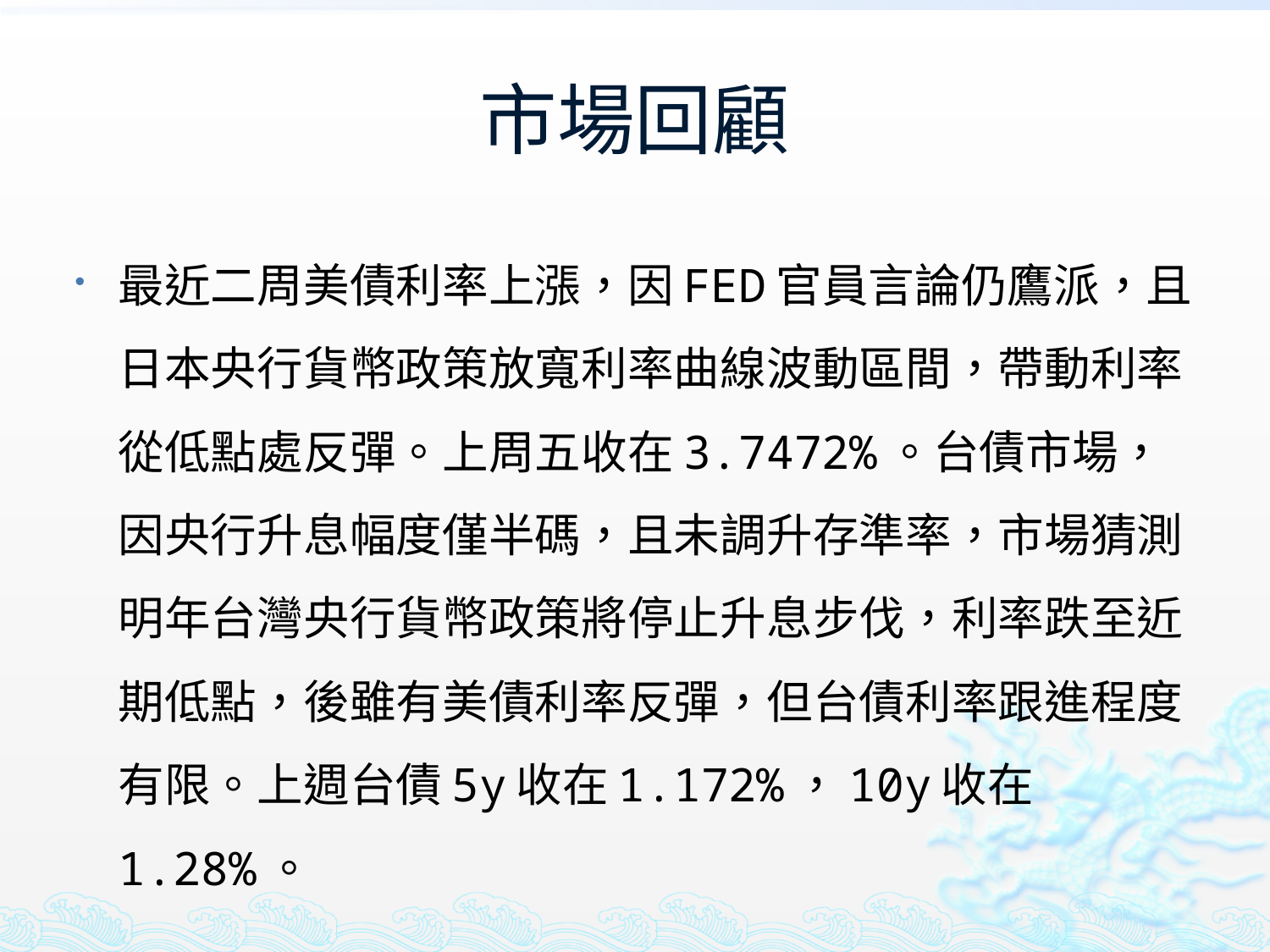

# 市場回顧
最近二周美債利率上漲，因FED官員言論仍鷹派，且日本央行貨幣政策放寬利率曲線波動區間，帶動利率從低點處反彈。上周五收在3.7472%。台債市場，因央行升息幅度僅半碼，且未調升存準率，市場猜測明年台灣央行貨幣政策將停止升息步伐，利率跌至近期低點，後雖有美債利率反彈，但台債利率跟進程度有限。上週台債5y收在1.172%，10y收在1.28%。